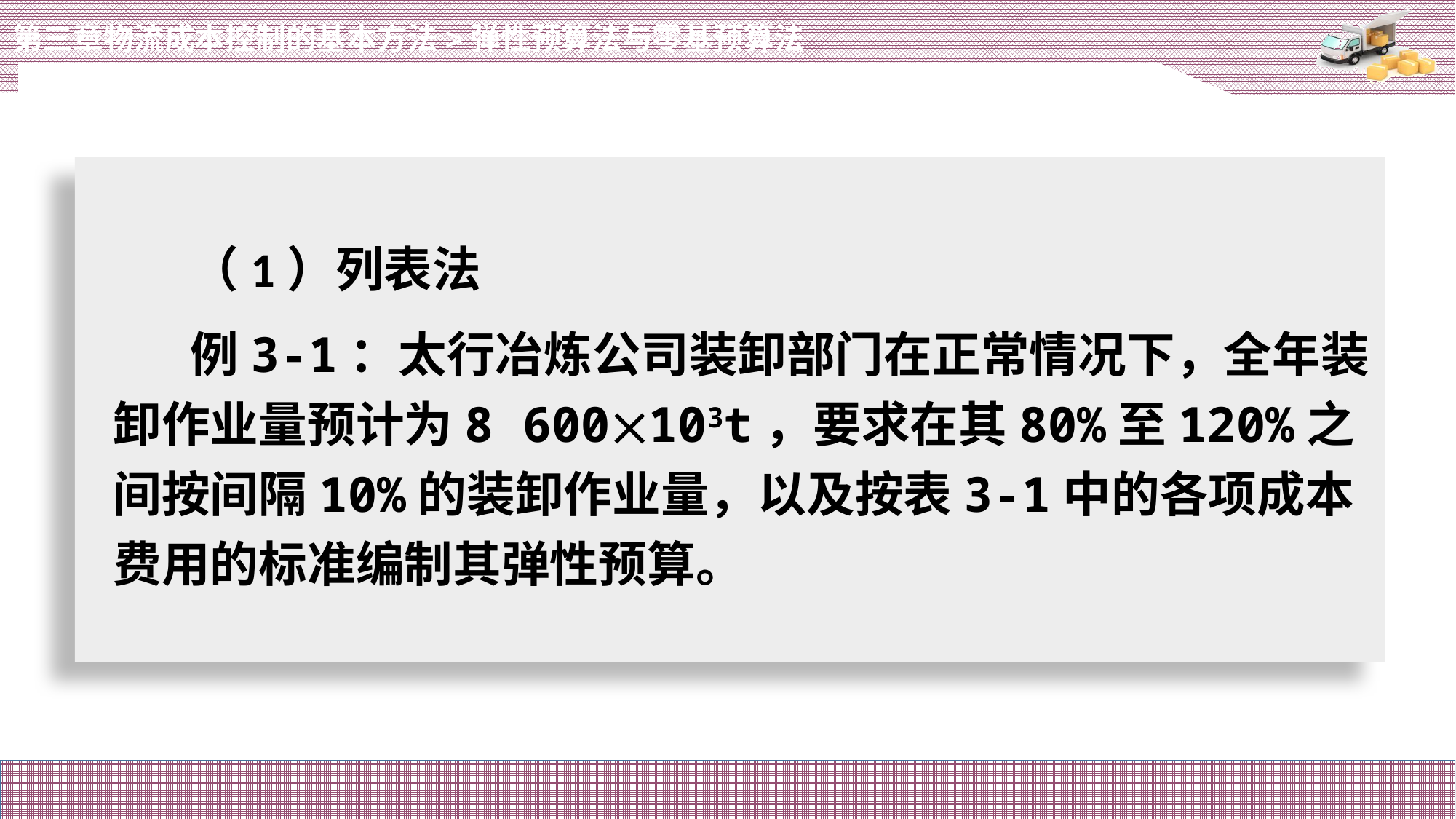

第三章物流成本控制的基本方法>弹性预算法与零基预算法
# （1）列表法
例3-1：太行冶炼公司装卸部门在正常情况下，全年装卸作业量预计为8 600×103t，要求在其80%至120%之间按间隔10%的装卸作业量，以及按表3-1中的各项成本费用的标准编制其弹性预算。